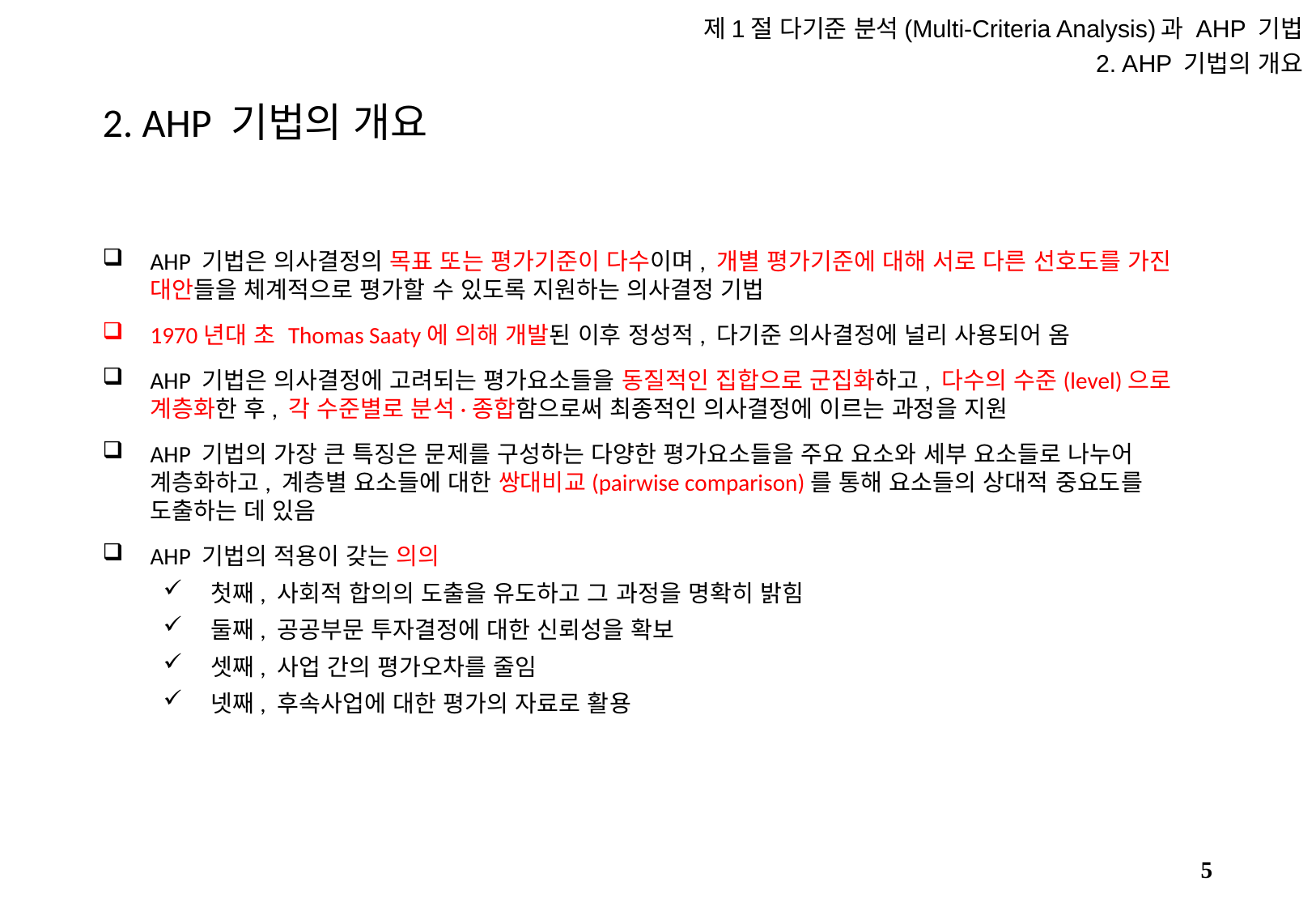

제1절 다기준 분석(Multi-Criteria Analysis)과 AHP 기법
2. AHP 기법의 개요
# 2. AHP 기법의 개요
AHP 기법은 의사결정의 목표 또는 평가기준이 다수이며, 개별 평가기준에 대해 서로 다른 선호도를 가진 대안들을 체계적으로 평가할 수 있도록 지원하는 의사결정 기법
1970년대 초 Thomas Saaty에 의해 개발된 이후 정성적, 다기준 의사결정에 널리 사용되어 옴
AHP 기법은 의사결정에 고려되는 평가요소들을 동질적인 집합으로 군집화하고, 다수의 수준(level)으로 계층화한 후, 각 수준별로 분석·종합함으로써 최종적인 의사결정에 이르는 과정을 지원
AHP 기법의 가장 큰 특징은 문제를 구성하는 다양한 평가요소들을 주요 요소와 세부 요소들로 나누어 계층화하고, 계층별 요소들에 대한 쌍대비교(pairwise comparison)를 통해 요소들의 상대적 중요도를 도출하는 데 있음
AHP 기법의 적용이 갖는 의의
첫째, 사회적 합의의 도출을 유도하고 그 과정을 명확히 밝힘
둘째, 공공부문 투자결정에 대한 신뢰성을 확보
셋째, 사업 간의 평가오차를 줄임
넷째, 후속사업에 대한 평가의 자료로 활용

5